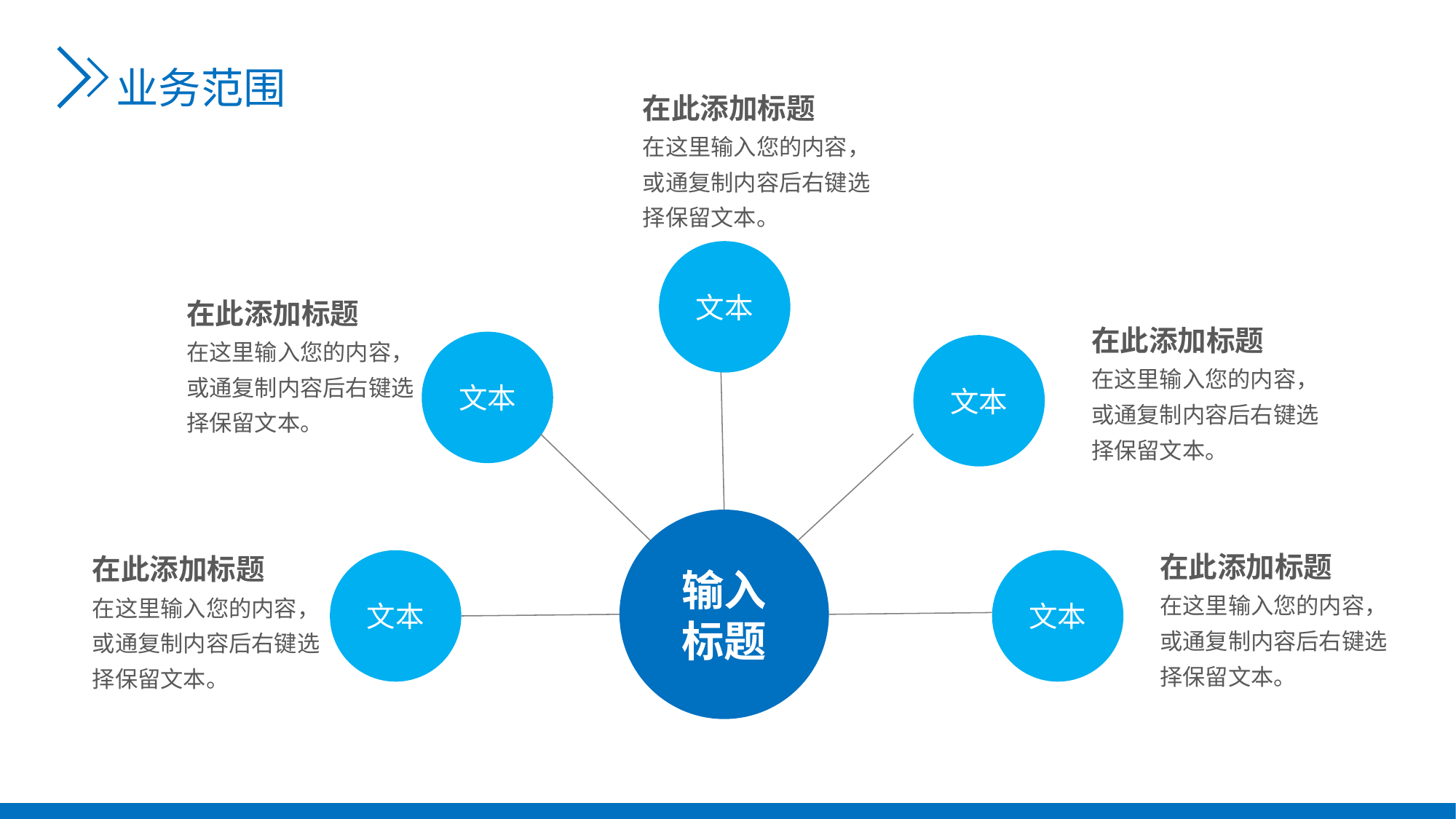

业务范围
在此添加标题
在这里输入您的内容，或通复制内容后右键选择保留文本。
文本
在此添加标题
在这里输入您的内容，或通复制内容后右键选择保留文本。
在此添加标题
在这里输入您的内容，或通复制内容后右键选择保留文本。
文本
文本
输入标题
在此添加标题
在这里输入您的内容，或通复制内容后右键选择保留文本。
在此添加标题
在这里输入您的内容，或通复制内容后右键选择保留文本。
文本
文本